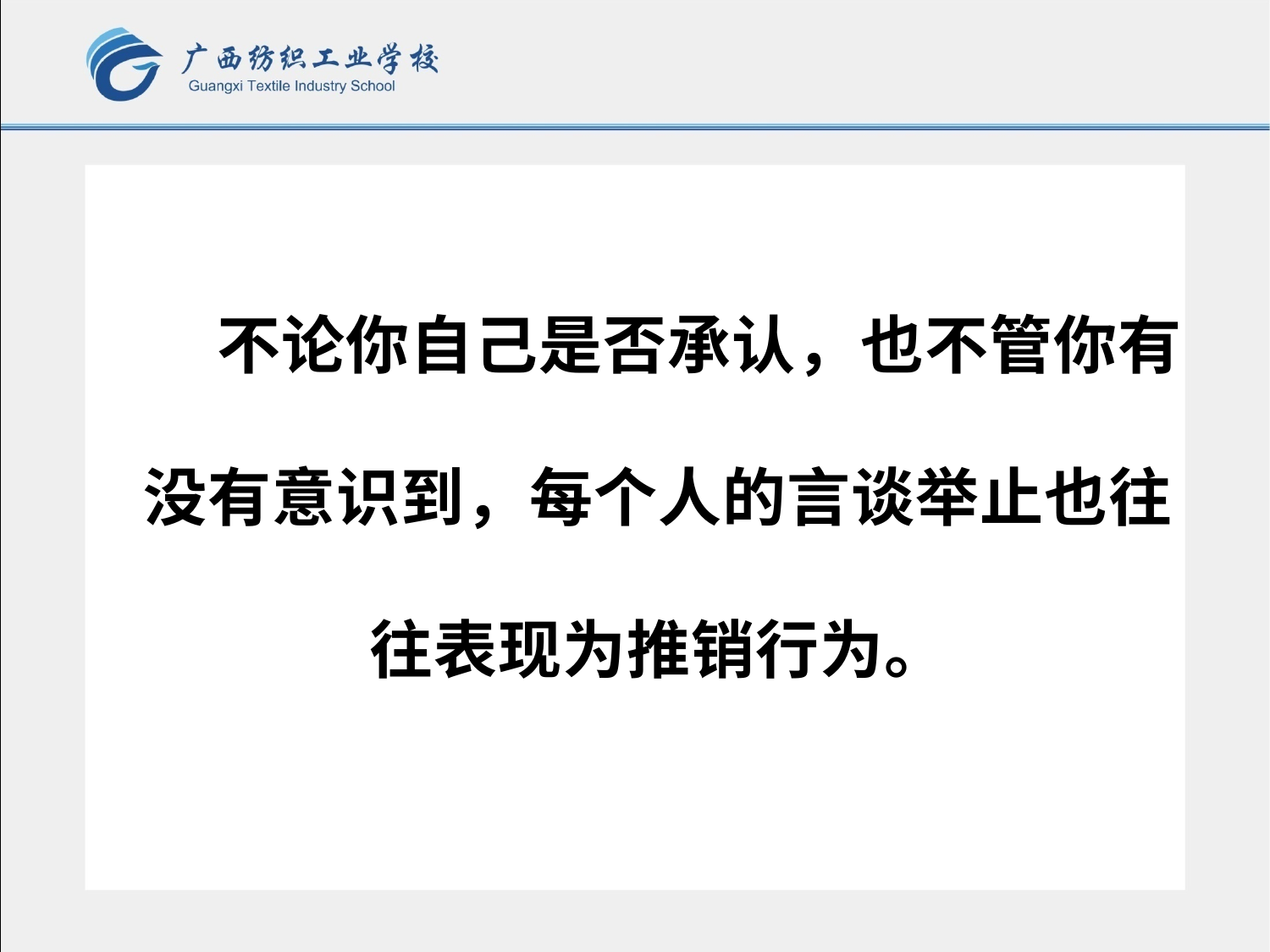

不论你自己是否承认，也不管你有没有意识到，每个人的言谈举止也往往表现为推销行为。